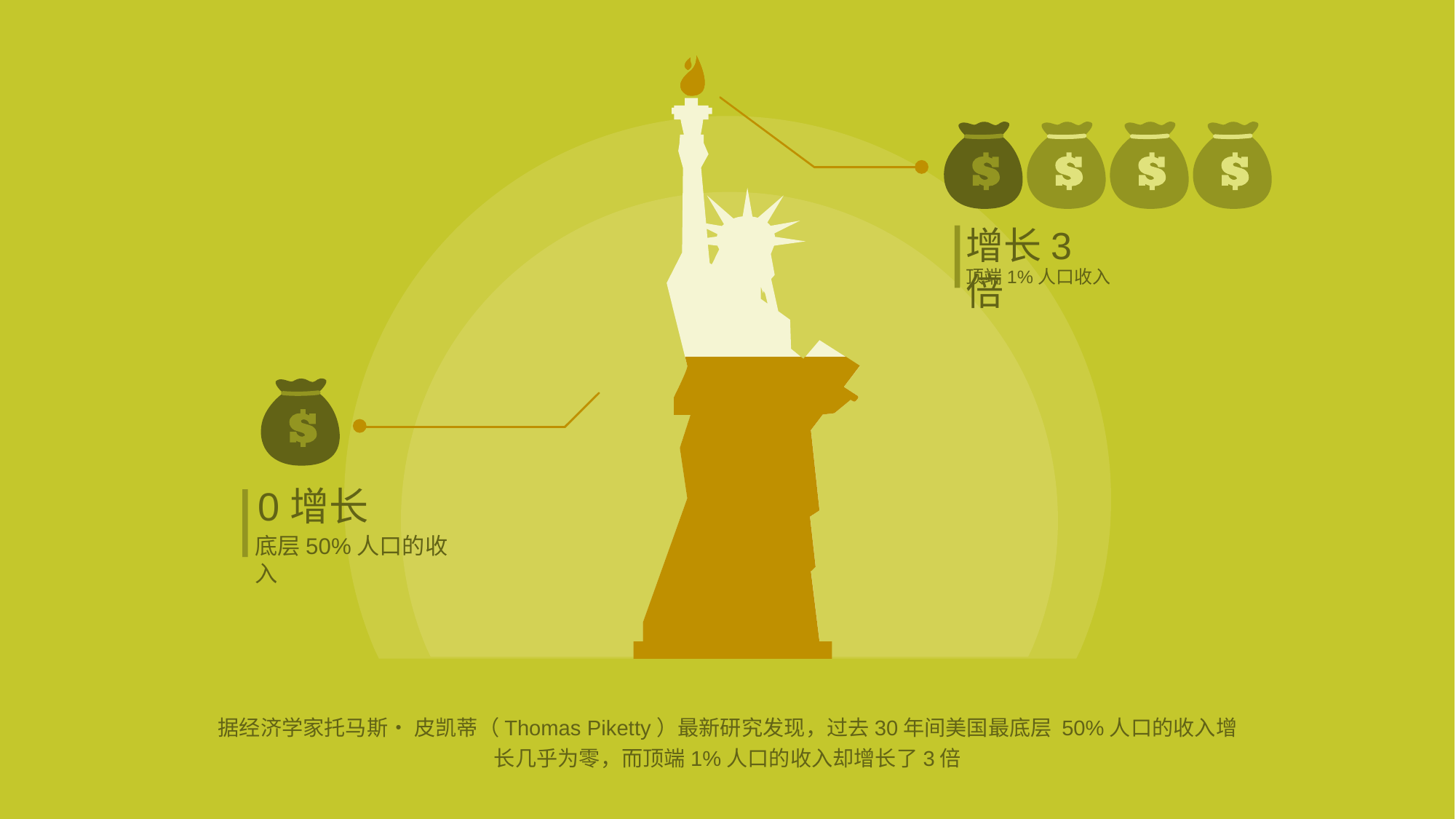

增长3倍

顶端1%人口收入

0增长

底层50%人口的收入
据经济学家托马斯• 皮凯蒂（Thomas Piketty）最新研究发现，过去30年间美国最底层 50%人口的收入增长几乎为零，而顶端1%人口的收入却增长了3倍